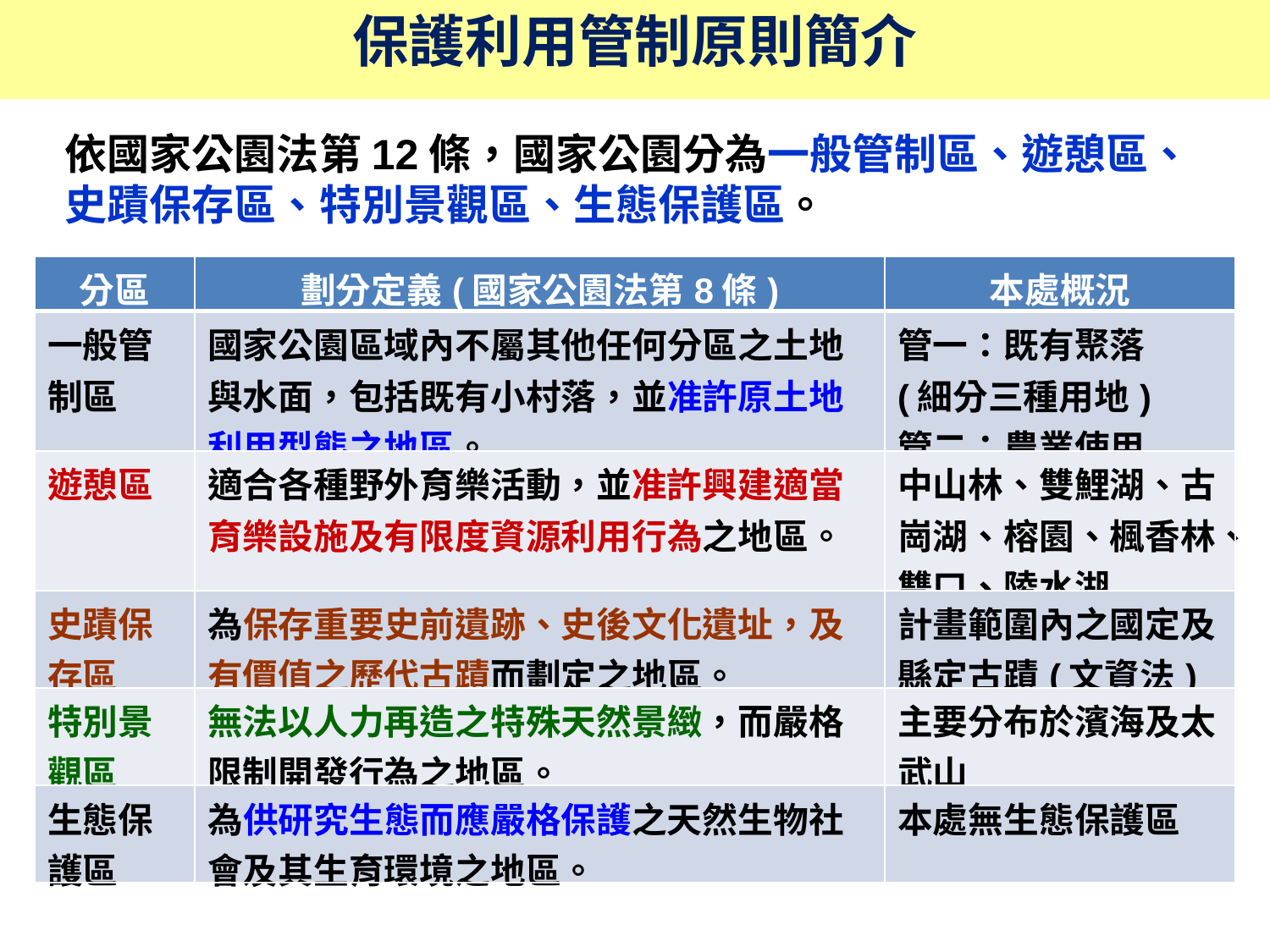

保護利用管制原則簡介
依國家公園法第12條，國家公園分為一般管制區、遊憩區、史蹟保存區、特別景觀區、生態保護區。
| 分區 | 劃分定義(國家公園法第8條) | 本處概況 |
| --- | --- | --- |
| 一般管制區 | 國家公園區域內不屬其他任何分區之土地與水面，包括既有小村落，並准許原土地利用型態之地區。 | 管一：既有聚落 (細分三種用地) 管二：農業使用 |
| 遊憩區 | 適合各種野外育樂活動，並准許興建適當育樂設施及有限度資源利用行為之地區。 | 中山林、雙鯉湖、古崗湖、榕園、楓香林、雙口、陵水湖 |
| 史蹟保存區 | 為保存重要史前遺跡、史後文化遺址，及有價值之歷代古蹟而劃定之地區。 | 計畫範圍內之國定及縣定古蹟(文資法) |
| 特別景觀區 | 無法以人力再造之特殊天然景緻，而嚴格限制開發行為之地區。 | 主要分布於濱海及太武山 |
| 生態保護區 | 為供研究生態而應嚴格保護之天然生物社會及其生育環境之地區。 | 本處無生態保護區 |